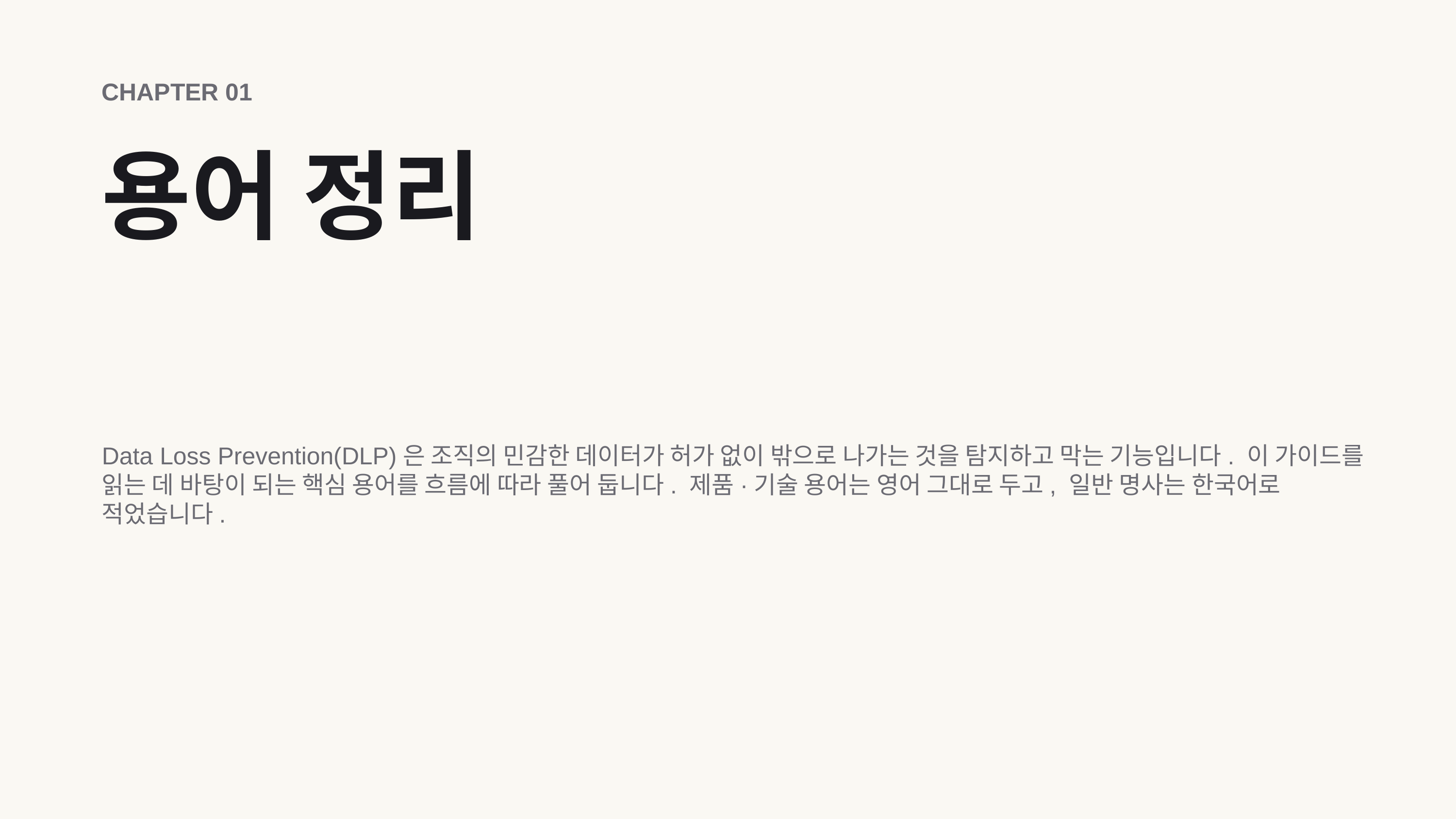

CHAPTER 01
용어 정리
Data Loss Prevention(DLP)은 조직의 민감한 데이터가 허가 없이 밖으로 나가는 것을 탐지하고 막는 기능입니다. 이 가이드를 읽는 데 바탕이 되는 핵심 용어를 흐름에 따라 풀어 둡니다. 제품·기술 용어는 영어 그대로 두고, 일반 명사는 한국어로 적었습니다.